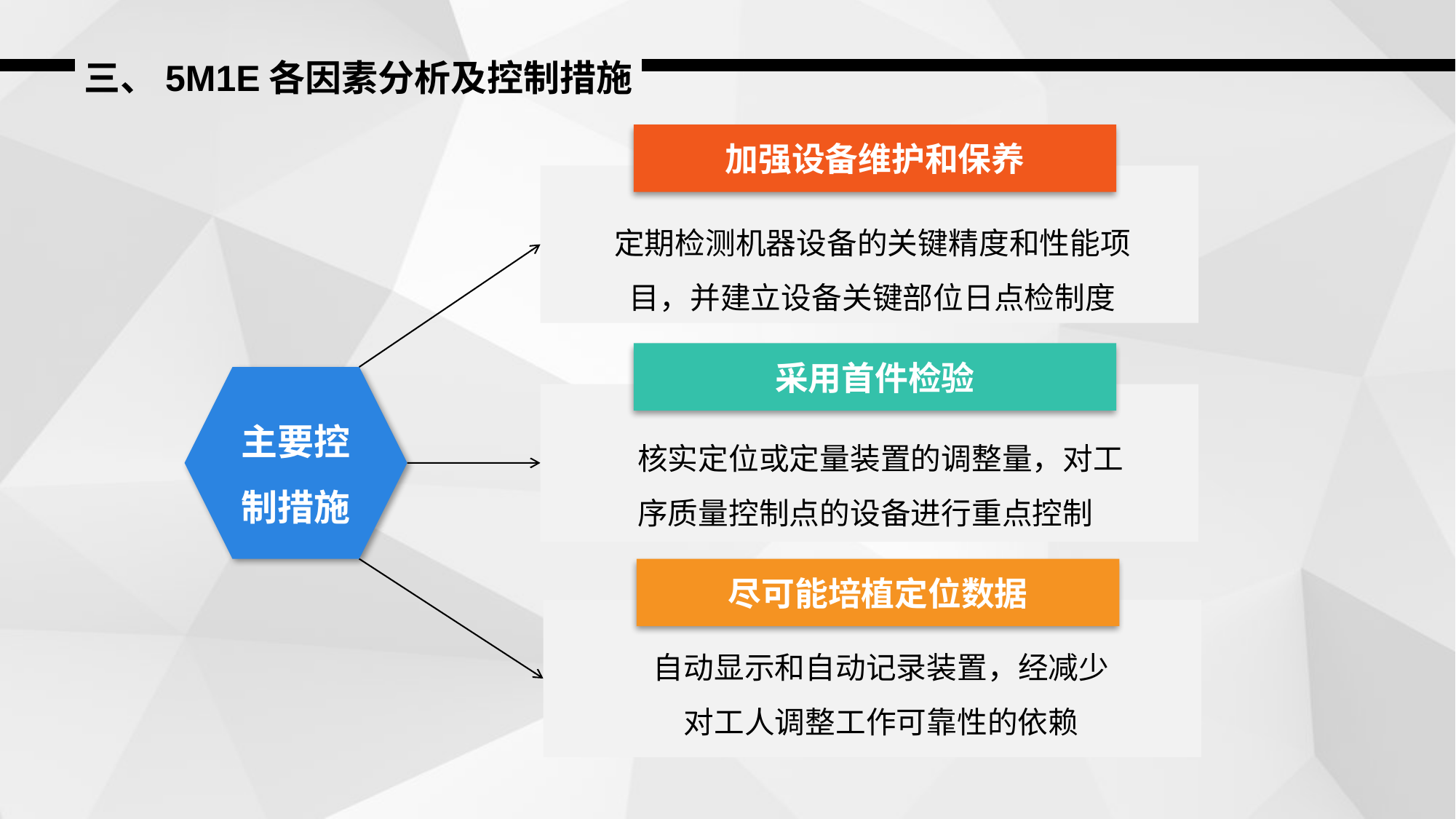

三、5M1E各因素分析及控制措施
加强设备维护和保养

定期检测机器设备的关键精度和性能项目，并建立设备关键部位日点检制度
采用首件检验
主要控制措施

核实定位或定量装置的调整量，对工序质量控制点的设备进行重点控制
尽可能培植定位数据

自动显示和自动记录装置，经减少对工人调整工作可靠性的依赖